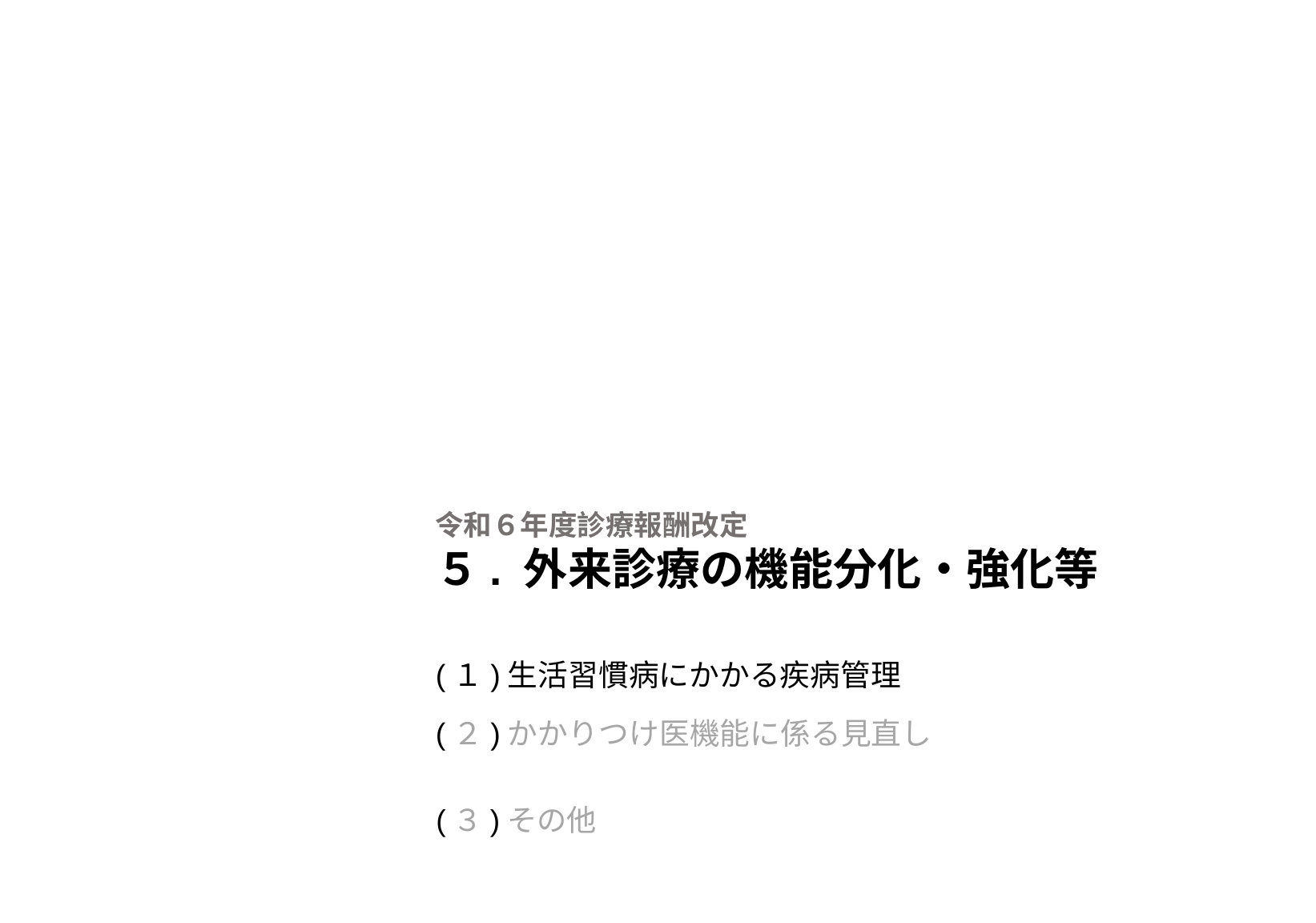

令和６年度診療報酬改定
５. 外来診療の機能分化・強化等
(１)生活習慣病にかかる疾病管理
(２)かかりつけ医機能に係る見直し
(３)その他